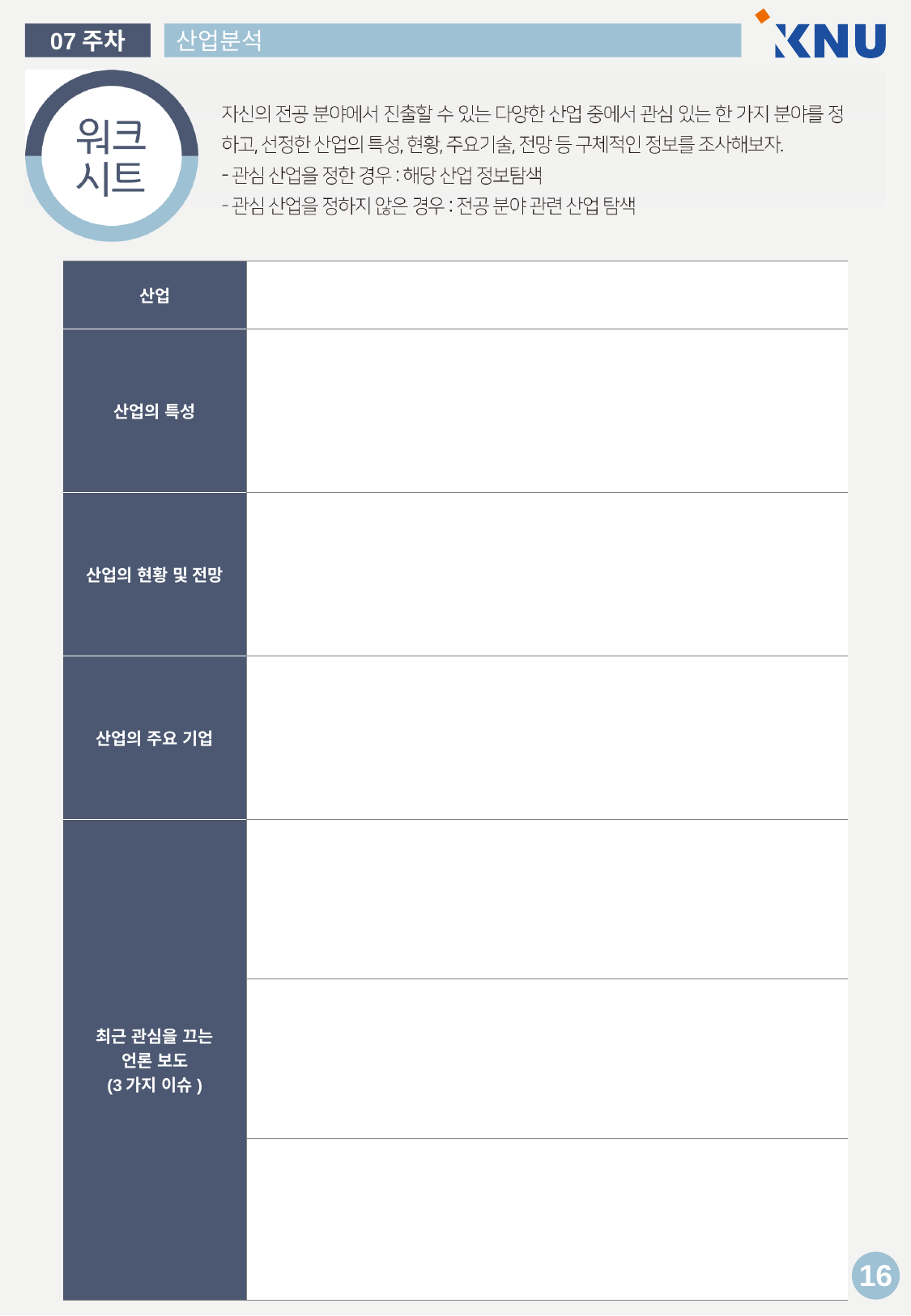

| 산업 |  |
| --- | --- |
| 산업의 특성 |  |
| 산업의 현황 및 전망 |  |
| 산업의 주요 기업 |  |
| 최근 관심을 끄는 언론 보도 (3가지 이슈) |  |
|  |  |
|  |  |
16